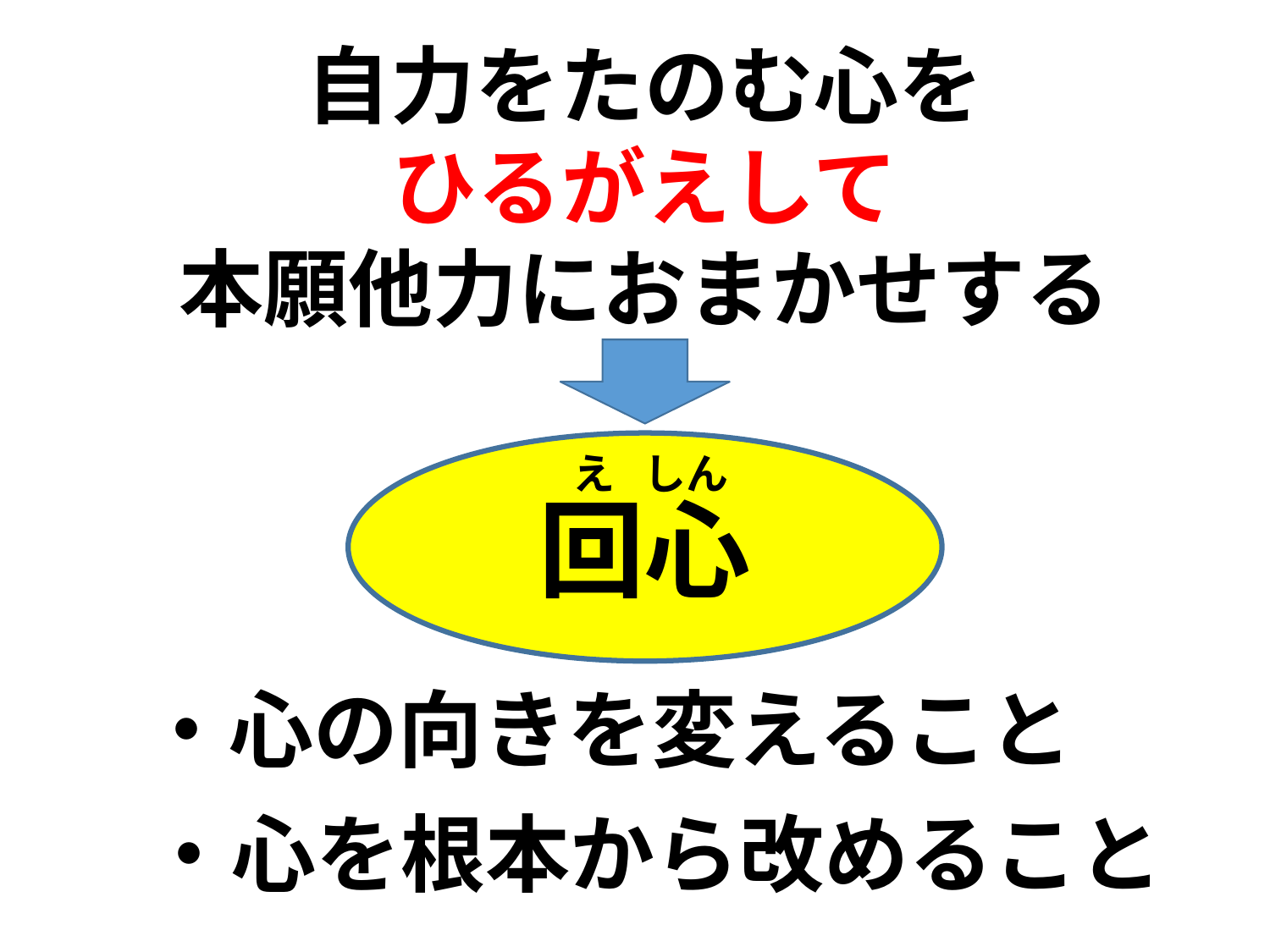

自力をたのむ心を
ひるがえして
本願他力におまかせする

回心
え   しん
・心の向きを変えること
・心を根本から改めること